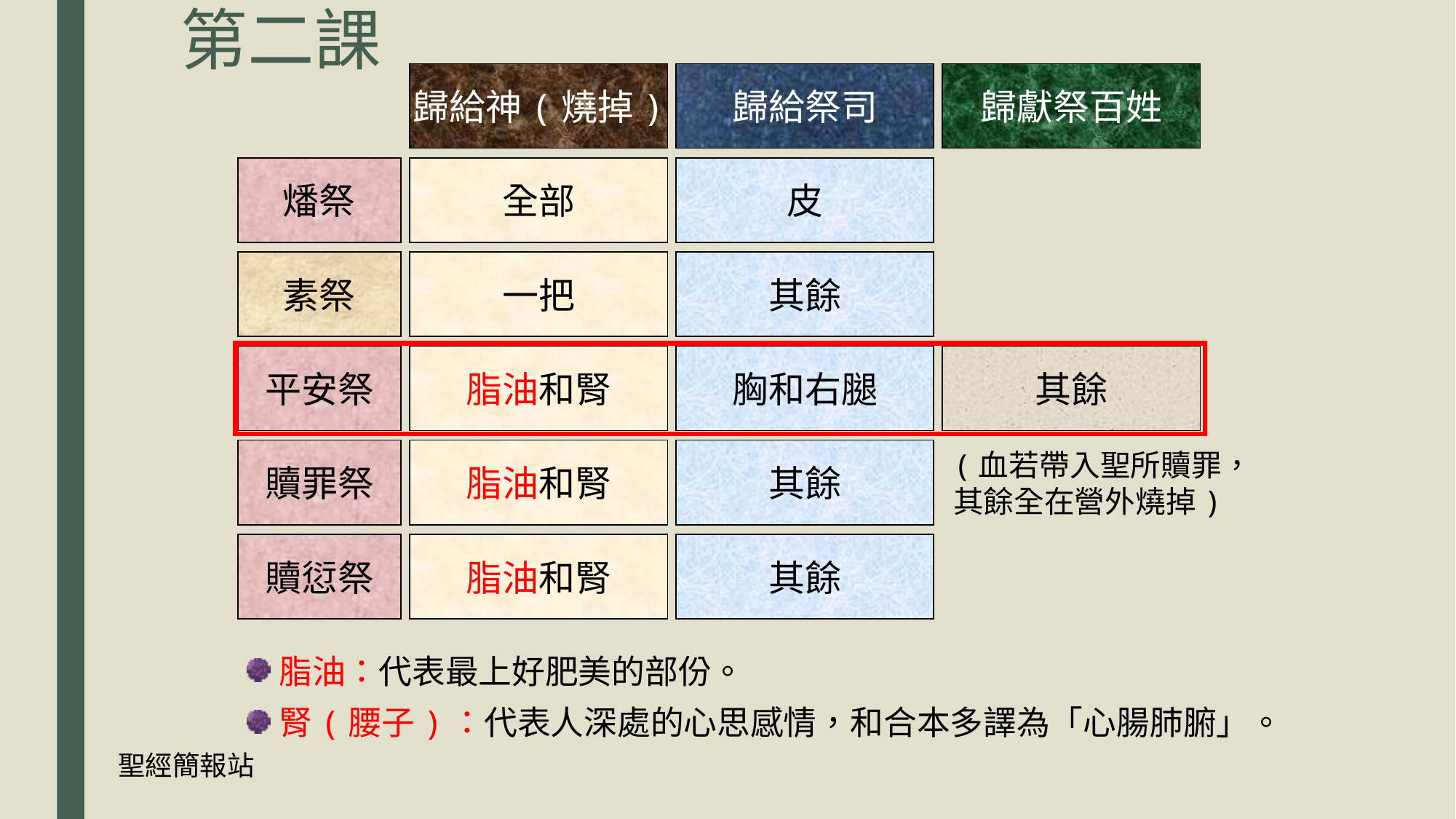

第二課
歸給神(燒掉)
歸給祭司
歸獻祭百姓
燔祭
全部
皮
素祭
一把
其餘

平安祭
脂油和腎
胸和右腿
其餘
贖罪祭
脂油和腎
其餘
(血若帶入聖所贖罪，其餘全在營外燒掉)
贖愆祭
脂油和腎
其餘
脂油：代表最上好肥美的部份。
腎(腰子)：代表人深處的心思感情，和合本多譯為「心腸肺腑」。
聖經簡報站